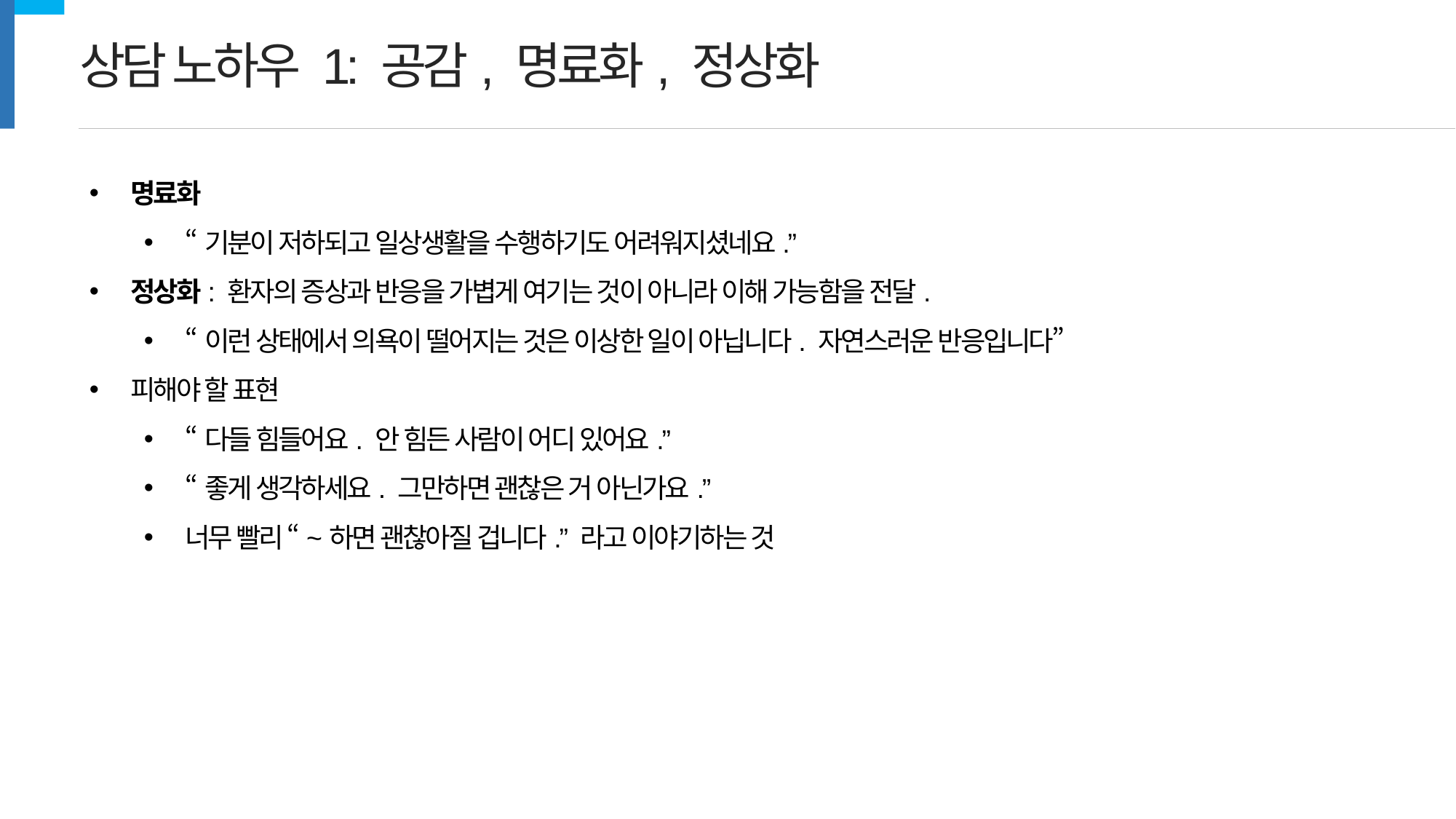

상담 노하우 1: 공감, 명료화, 정상화

명료화
“기분이 저하되고 일상생활을 수행하기도 어려워지셨네요.”
정상화: 환자의 증상과 반응을 가볍게 여기는 것이 아니라 이해 가능함을 전달.
“이런 상태에서 의욕이 떨어지는 것은 이상한 일이 아닙니다. 자연스러운 반응입니다”
피해야 할 표현
“다들 힘들어요. 안 힘든 사람이 어디 있어요.”
“좋게 생각하세요. 그만하면 괜찮은 거 아닌가요.”
너무 빨리 “~하면 괜찮아질 겁니다.” 라고 이야기하는 것